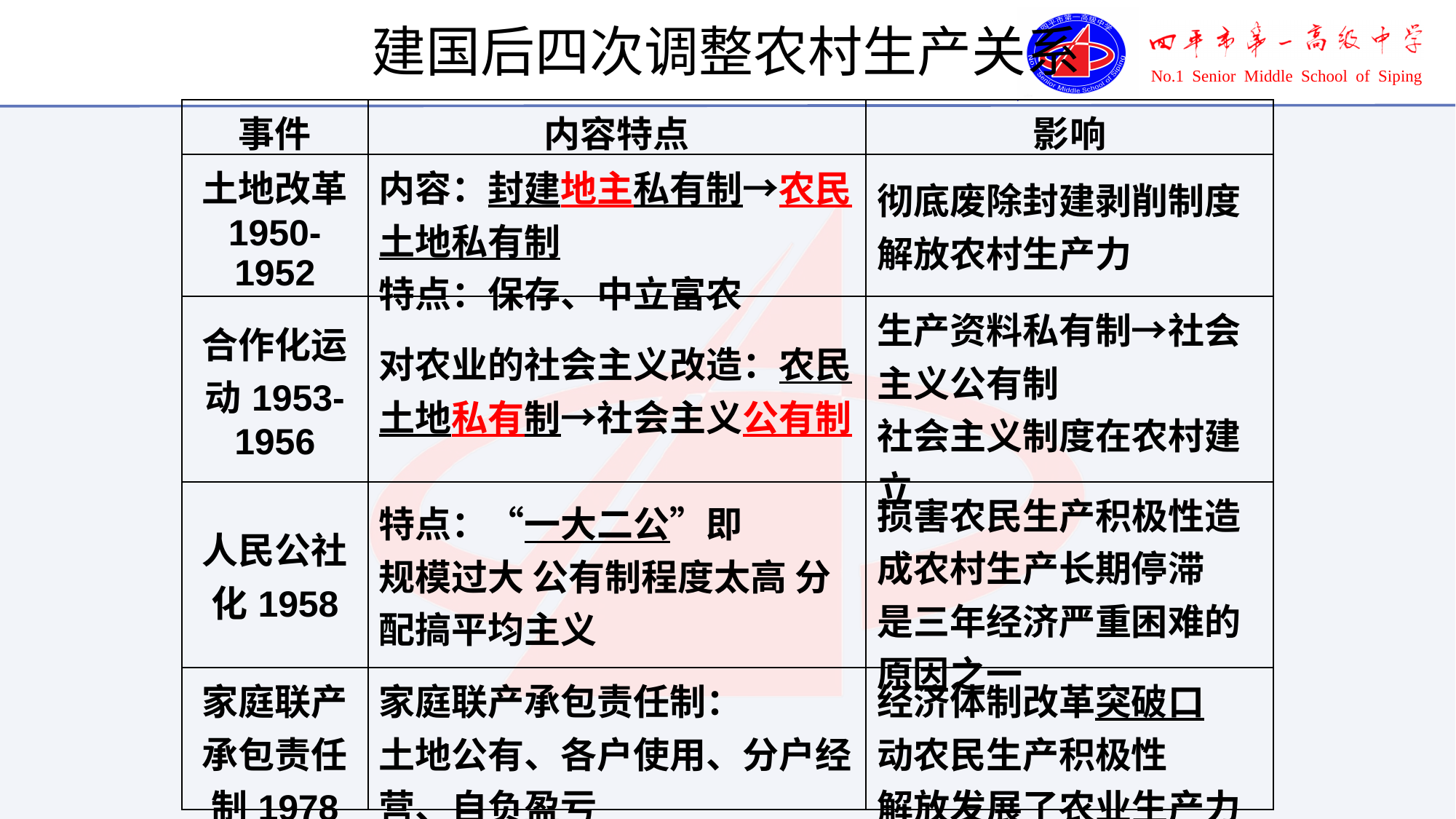

建国后四次调整农村生产关系
| 事件 | 内容特点 | 影响 |
| --- | --- | --- |
| 土地改革 1950-1952 | 内容：封建地主私有制→农民土地私有制 特点：保存、中立富农 | 彻底废除封建剥削制度 解放农村生产力 |
| 合作化运动1953-1956 | 对农业的社会主义改造：农民土地私有制→社会主义公有制 | 生产资料私有制→社会主义公有制 社会主义制度在农村建立 |
| 人民公社化1958 | 特点：“一大二公”即 规模过大 公有制程度太高 分配搞平均主义 | 损害农民生产积极性造成农村生产长期停滞 是三年经济严重困难的原因之一 |
| 家庭联产 承包责任制1978 | 家庭联产承包责任制： 土地公有、各户使用、分户经营、自负盈亏 | 经济体制改革突破口 动农民生产积极性 解放发展了农业生产力 |